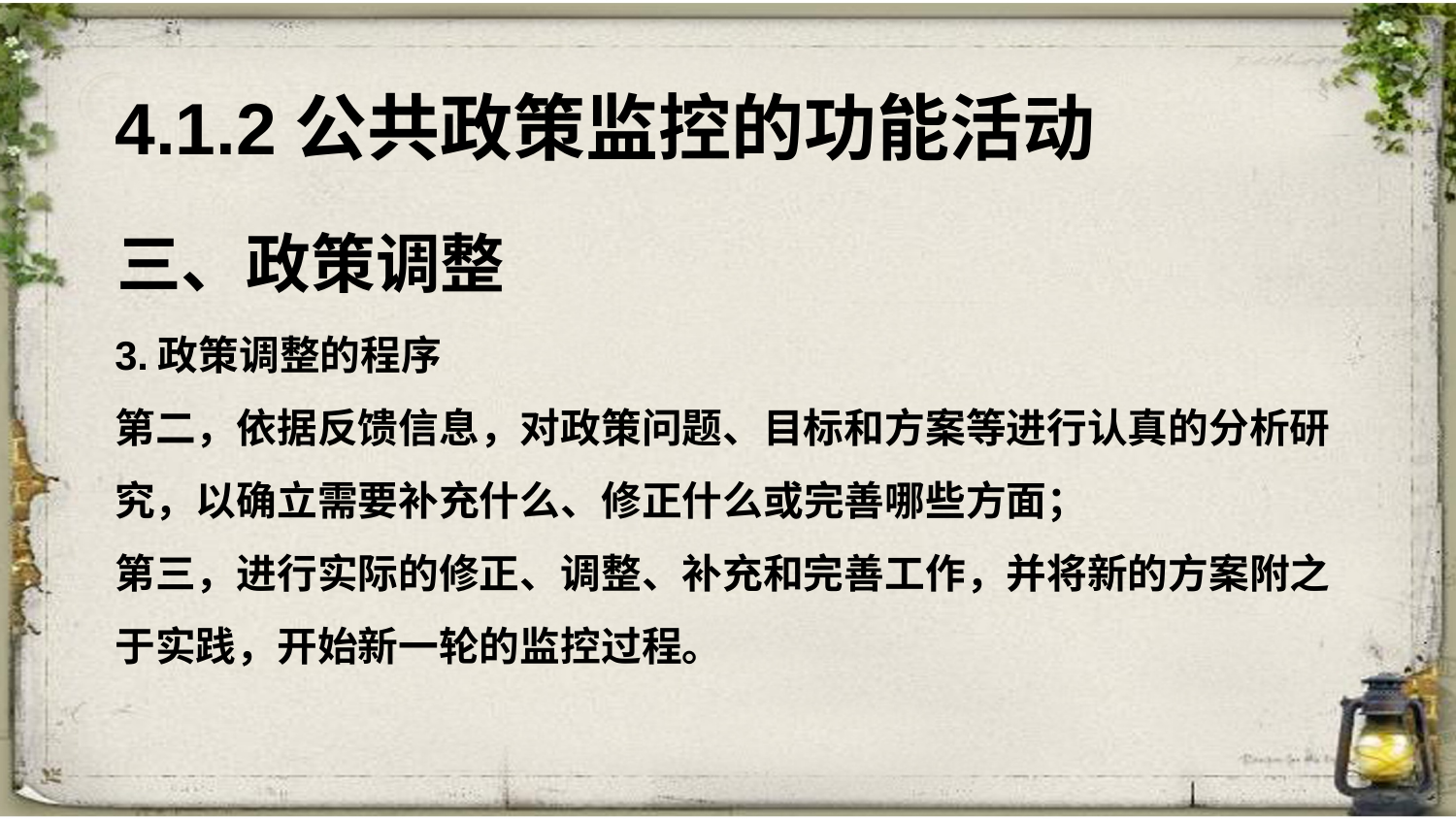

4.1.2公共政策监控的功能活动
三、政策调整
3.政策调整的程序
第二，依据反馈信息，对政策问题、目标和方案等进行认真的分析研究，以确立需要补充什么、修正什么或完善哪些方面；
第三，进行实际的修正、调整、补充和完善工作，并将新的方案附之于实践，开始新一轮的监控过程。